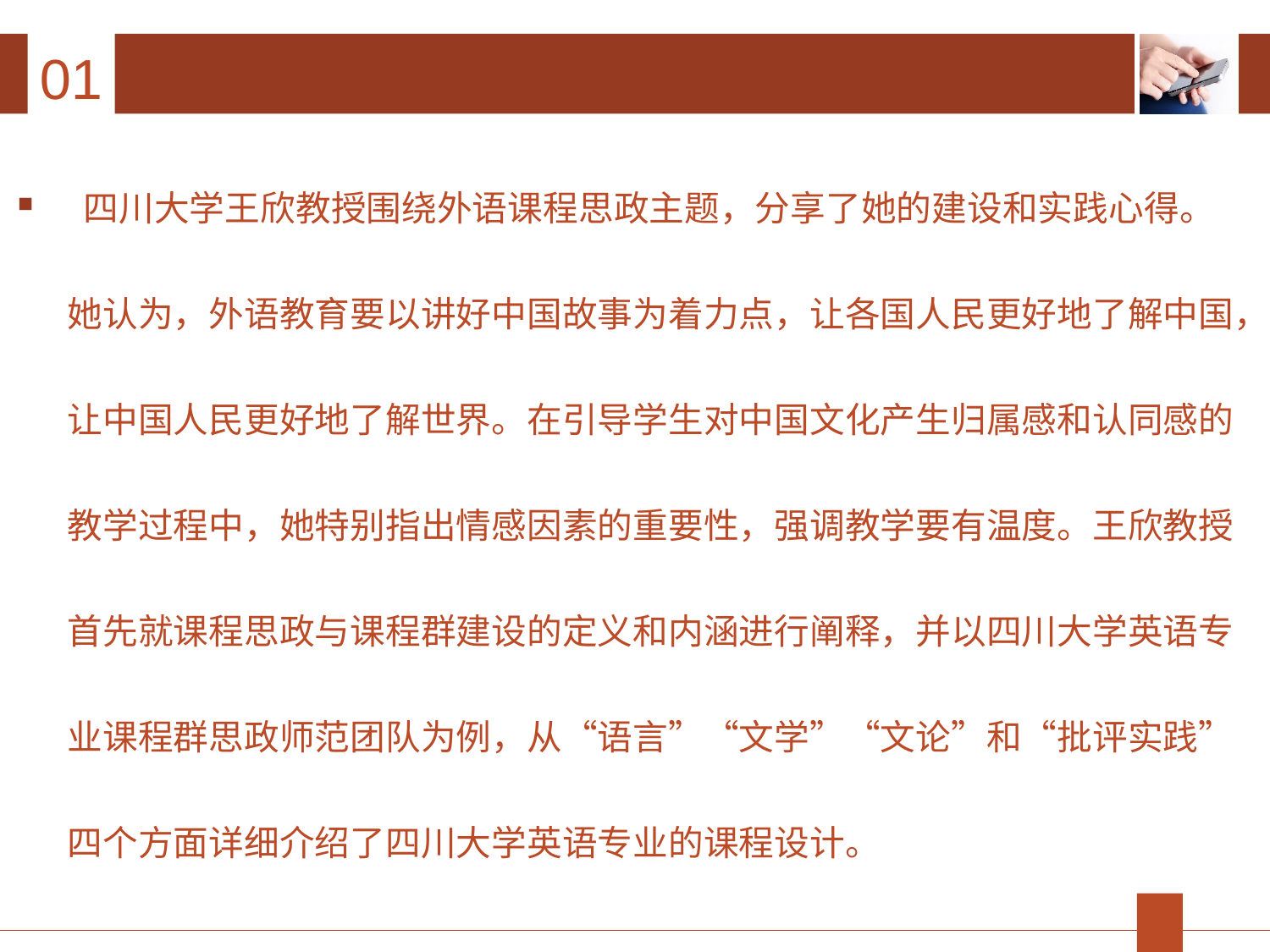

四川大学王欣教授围绕外语课程思政主题，分享了她的建设和实践心得。她认为，外语教育要以讲好中国故事为着力点，让各国人民更好地了解中国，让中国人民更好地了解世界。在引导学生对中国文化产生归属感和认同感的教学过程中，她特别指出情感因素的重要性，强调教学要有温度。王欣教授首先就课程思政与课程群建设的定义和内涵进行阐释，并以四川大学英语专业课程群思政师范团队为例，从“语言”“文学”“文论”和“批评实践”四个方面详细介绍了四川大学英语专业的课程设计。